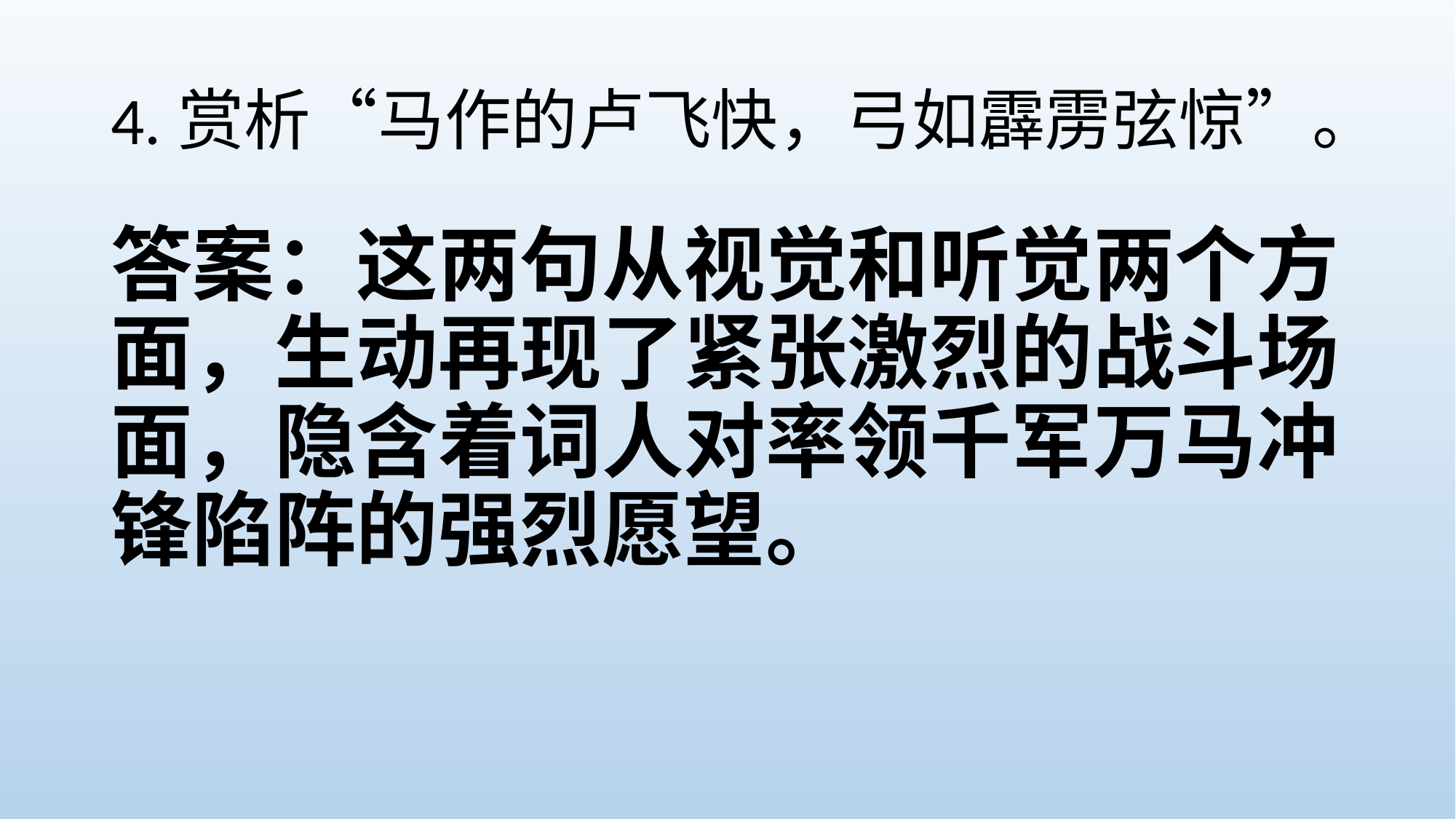

# 4.赏析“马作的卢飞快，弓如霹雳弦惊”。
答案：这两句从视觉和听觉两个方面，生动再现了紧张激烈的战斗场面，隐含着词人对率领千军万马冲锋陷阵的强烈愿望。